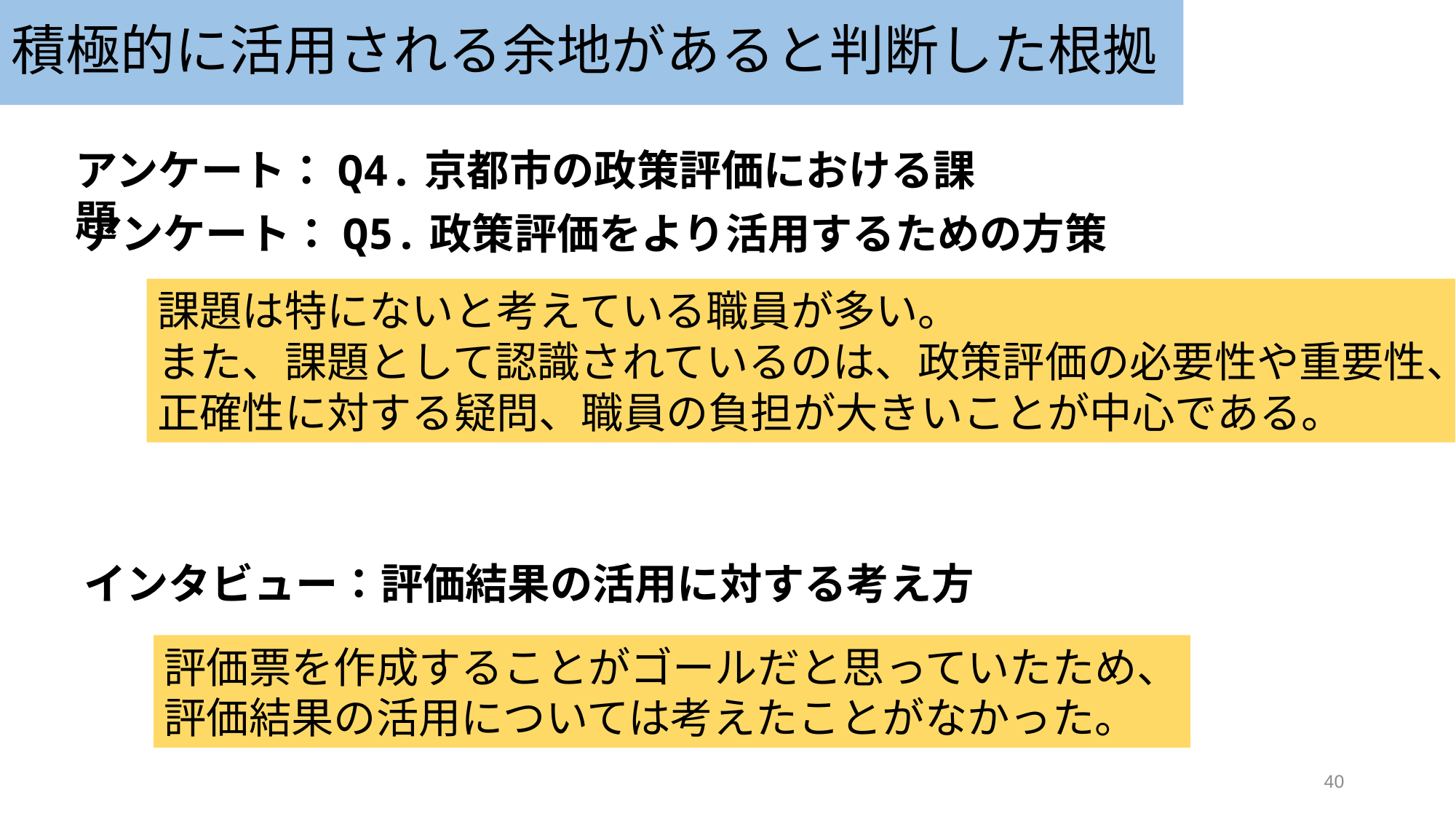

# 積極的に活用される余地があると判断した根拠
アンケート：Q4.京都市の政策評価における課題
アンケート：Q5.政策評価をより活用するための方策
課題は特にないと考えている職員が多い。
また、課題として認識されているのは、政策評価の必要性や重要性、
正確性に対する疑問、職員の負担が大きいことが中心である。
インタビュー：評価結果の活用に対する考え方
評価票を作成することがゴールだと思っていたため、
評価結果の活用については考えたことがなかった。
40